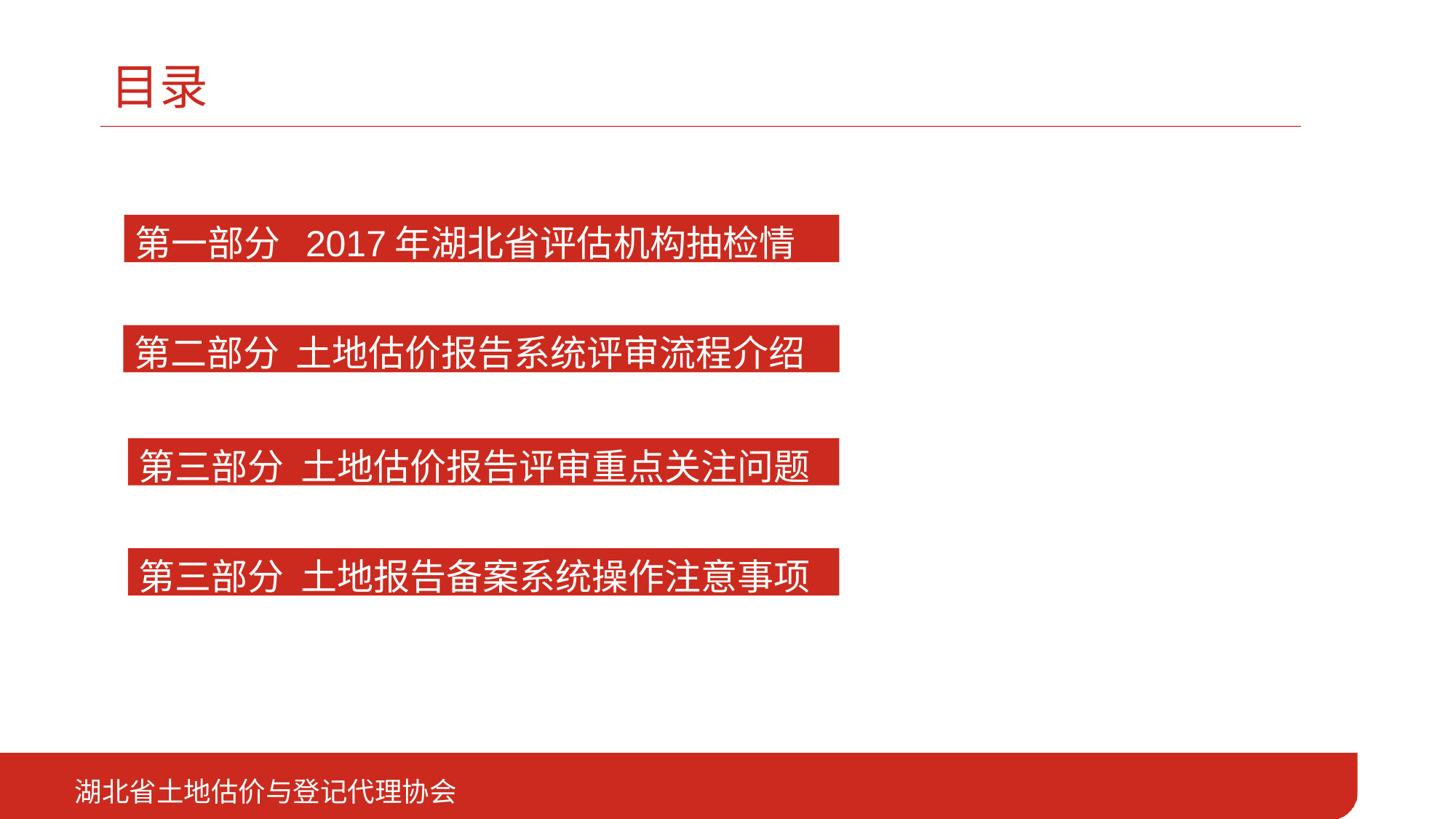

# 目录
第一部分  2017年湖北省评估机构抽检情况
第二部分  土地估价报告系统评审流程介绍
第三部分  土地估价报告评审重点关注问题
关注点
第三部分  土地报告备案系统操作注意事项
2